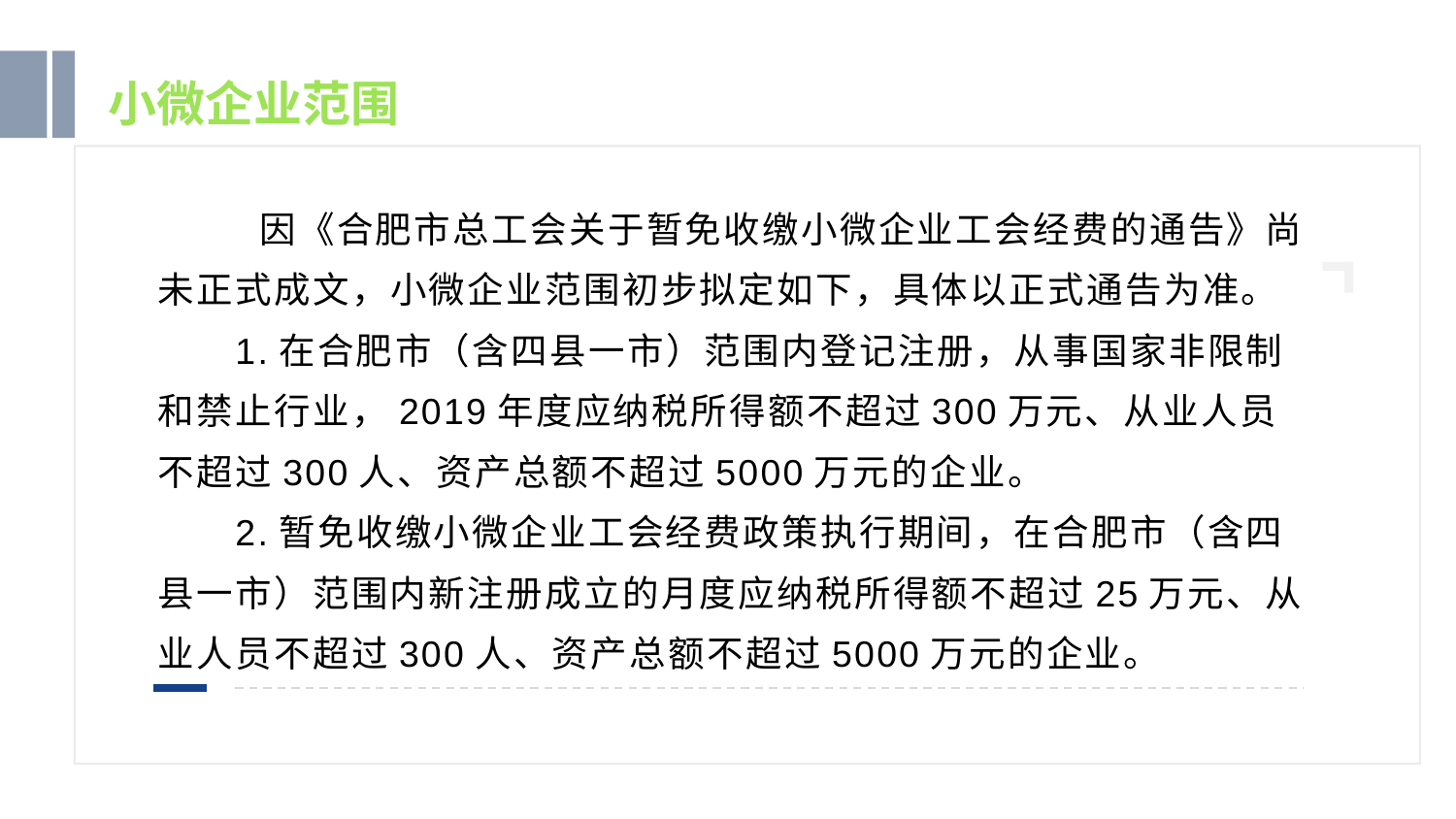

小微企业范围

因《合肥市总工会关于暂免收缴小微企业工会经费的通告》尚未正式成文，小微企业范围初步拟定如下，具体以正式通告为准。
1.在合肥市（含四县一市）范围内登记注册，从事国家非限制和禁止行业，2019年度应纳税所得额不超过300万元、从业人员不超过300人、资产总额不超过5000万元的企业。
2.暂免收缴小微企业工会经费政策执行期间，在合肥市（含四县一市）范围内新注册成立的月度应纳税所得额不超过25万元、从业人员不超过300人、资产总额不超过5000万元的企业。